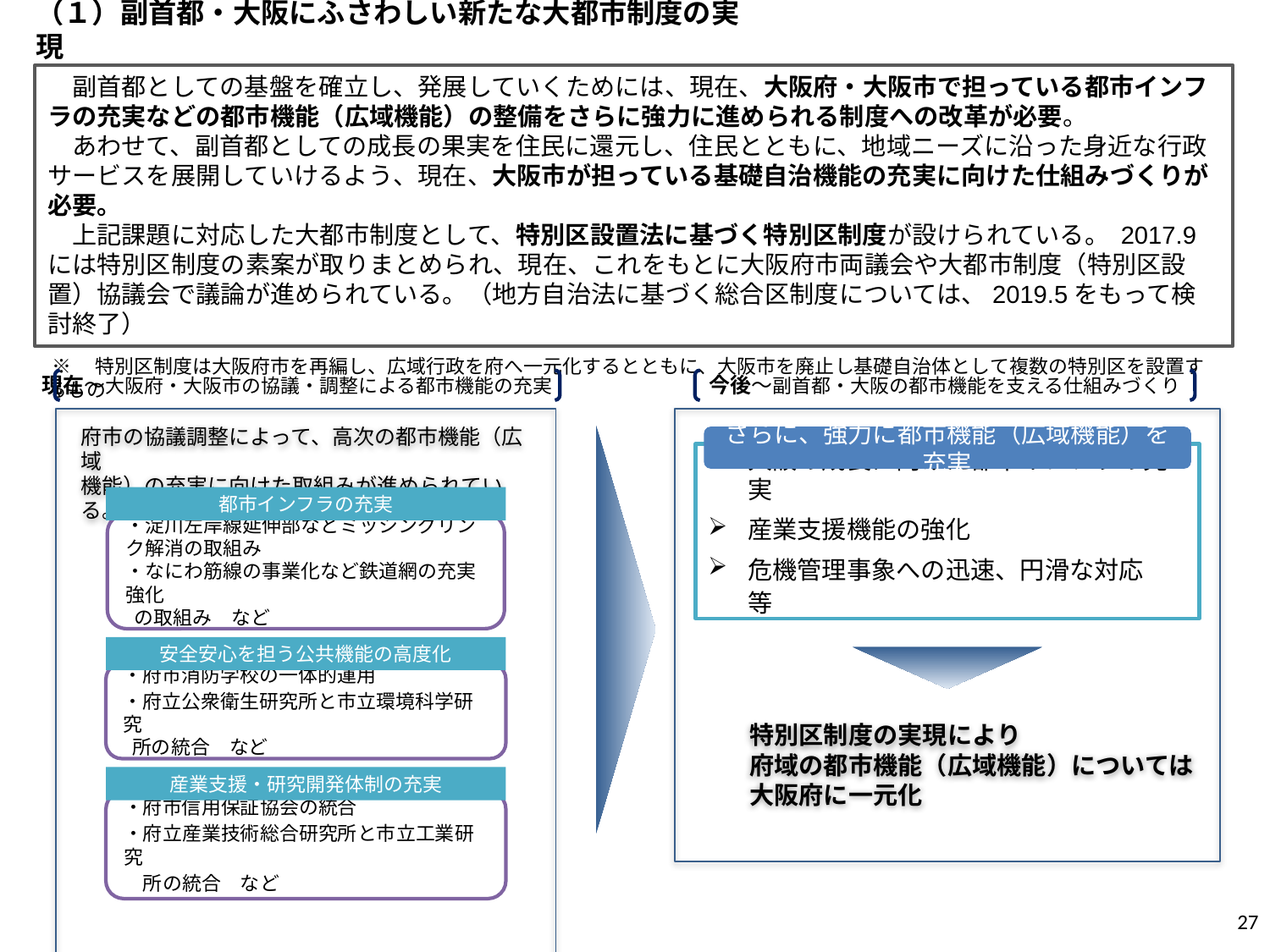

（１）副首都・大阪にふさわしい新たな大都市制度の実現
　副首都としての基盤を確立し、発展していくためには、現在、大阪府・大阪市で担っている都市インフラの充実などの都市機能（広域機能）の整備をさらに強力に進められる制度への改革が必要。
　あわせて、副首都としての成長の果実を住民に還元し、住民とともに、地域ニーズに沿った身近な行政サービスを展開していけるよう、現在、大阪市が担っている基礎自治機能の充実に向けた仕組みづくりが必要。
　上記課題に対応した大都市制度として、特別区設置法に基づく特別区制度が設けられている。 2017.9には特別区制度の素案が取りまとめられ、現在、これをもとに大阪府市両議会や大都市制度（特別区設置）協議会で議論が進められている。（地方自治法に基づく総合区制度については、2019.5をもって検討終了）

 ※　特別区制度は大阪府市を再編し、広域行政を府へ一元化するとともに、大阪市を廃止し基礎自治体として複数の特別区を設置するもの
現在～大阪府・大阪市の協議・調整による都市機能の充実
今後～副首都・大阪の都市機能を支える仕組みづくり

府市の協議調整によって、高次の都市機能（広域
機能）の充実に向けた取組みが進められている。

　　特別区制度の実現により
　　府域の都市機能（広域機能）については
　　大阪府に一元化

さらに、強力に都市機能（広域機能）を充実
大阪の成長に向けた都市インフラの充実
産業支援機能の強化
危機管理事象への迅速、円滑な対応　等
都市インフラの充実
・淀川左岸線延伸部などミッシングリンク解消の取組み
・なにわ筋線の事業化など鉄道網の充実強化
 の取組み　など

安全安心を担う公共機能の高度化

・府市消防学校の一体的運用
・府立公衆衛生研究所と市立環境科学研究
 所の統合　など
産業支援・研究開発体制の充実
・府市信用保証協会の統合
・府立産業技術総合研究所と市立工業研究
　所の統合　など
27